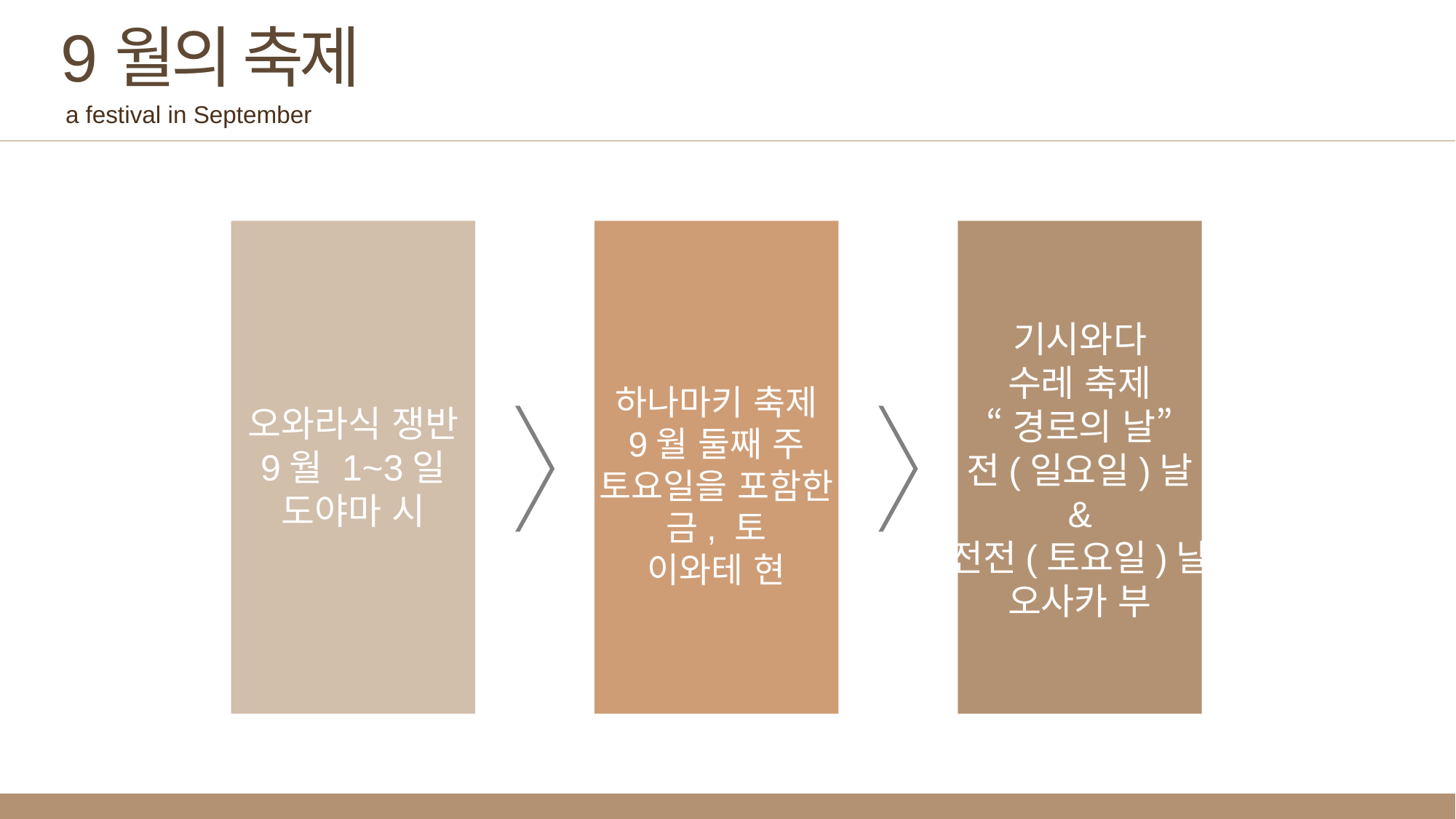

9월의 축제
a festival in September

기시와다
수레 축제
“경로의 날”
전(일요일)날
&
전전(토요일)날
오사카 부
하나마키 축제
9월 둘째 주
토요일을 포함한
금, 토
이와테 현
오와라식 쟁반
9월 1~3일
도야마 시